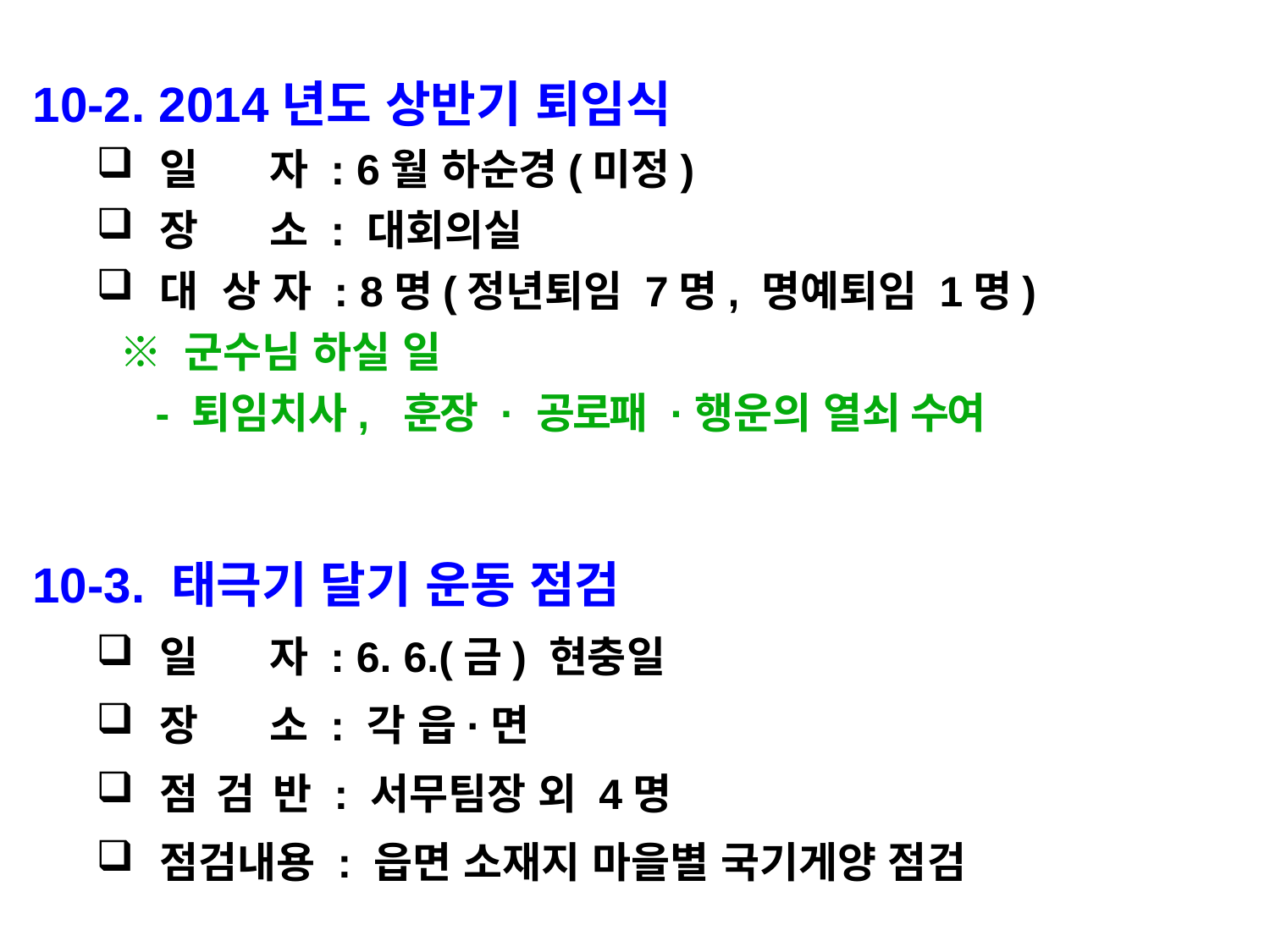

10-2. 2014년도 상반기 퇴임식
일      자 : 6월 하순경(미정)
장      소 : 대회의실
대  상 자 : 8명(정년퇴임 7명, 명예퇴임 1명)
  ※ 군수님 하실 일
     - 퇴임치사,  훈장 · 공로패 ·행운의 열쇠 수여
10-3. 태극기 달기 운동 점검
일      자 : 6. 6.(금) 현충일
장      소 : 각 읍·면
점  검  반 : 서무팀장 외 4명
점검내용 : 읍면 소재지 마을별 국기게양 점검